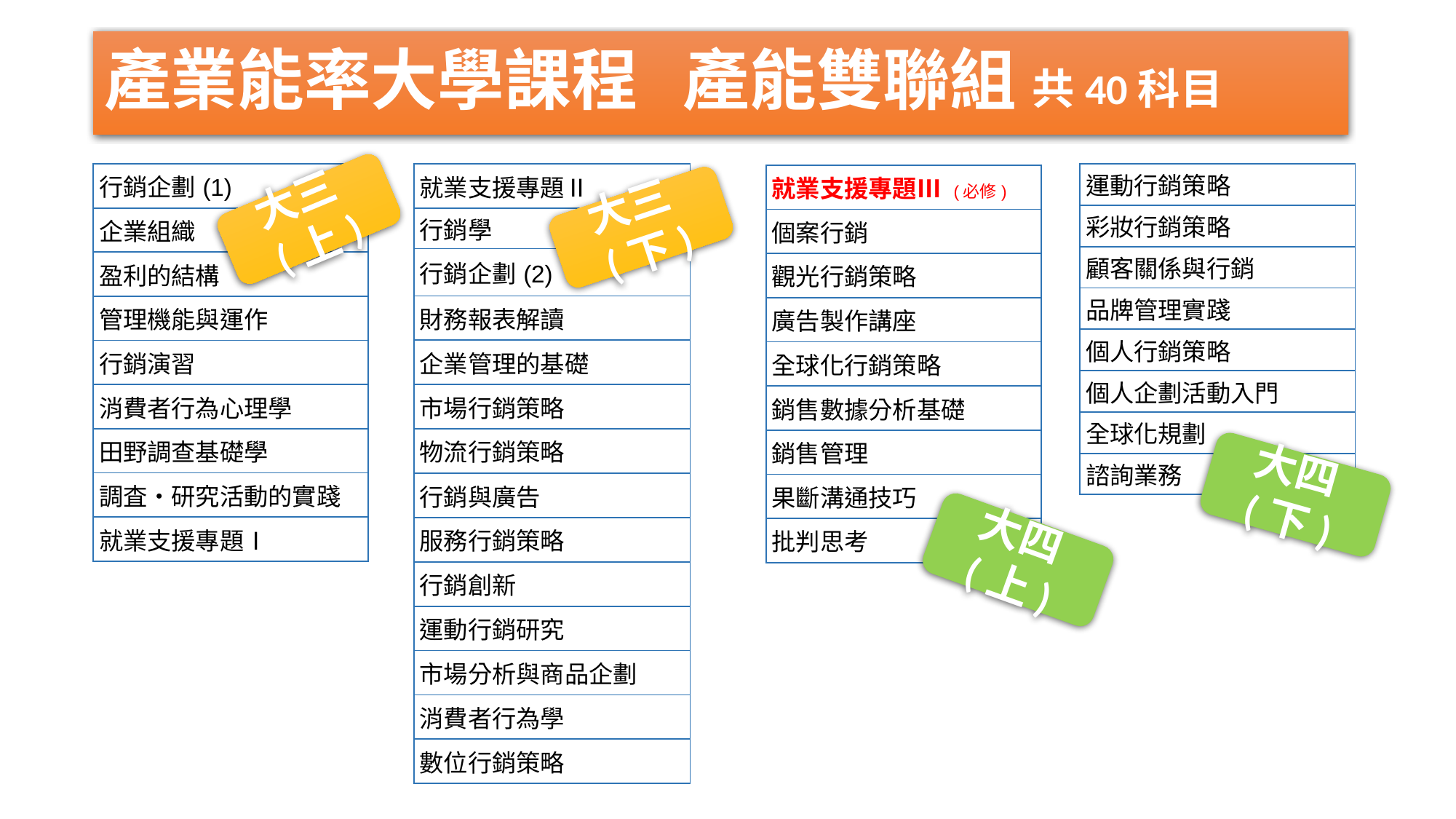

# 產業能率大學課程   產能雙聯組 共40科目
| 就業支援專題Ⅱ |
| --- |
| 行銷學 |
| 行銷企劃(2) |
| 財務報表解讀 |
| 企業管理的基礎 |
| 市場行銷策略 |
| 物流行銷策略 |
| 行銷與廣告 |
| 服務行銷策略 |
| 行銷創新 |
| 運動行銷研究 |
| 市場分析與商品企劃 |
| 消費者行為學 |
| 數位行銷策略 |
| 運動行銷策略 |
| --- |
| 彩妝行銷策略 |
| 顧客關係與行銷 |
| 品牌管理實踐 |
| 個人行銷策略 |
| 個人企劃活動入門 |
| 全球化規劃 |
| 諮詢業務 |
| 行銷企劃(1) |
| --- |
| 企業組織 |
| 盈利的結構 |
| 管理機能與運作 |
| 行銷演習 |
| 消費者行為心理學 |
| 田野調查基礎學 |
| 調査・研究活動的實踐 |
| 就業支援專題Ⅰ |
| 就業支援專題Ⅲ (必修) |
| --- |
| 個案行銷 |
| 觀光行銷策略 |
| 廣告製作講座 |
| 全球化行銷策略 |
| 銷售數據分析基礎 |
| 銷售管理 |
| 果斷溝通技巧 |
| 批判思考 |
大三(上)
大三(下)
大四(下)
大四(上)